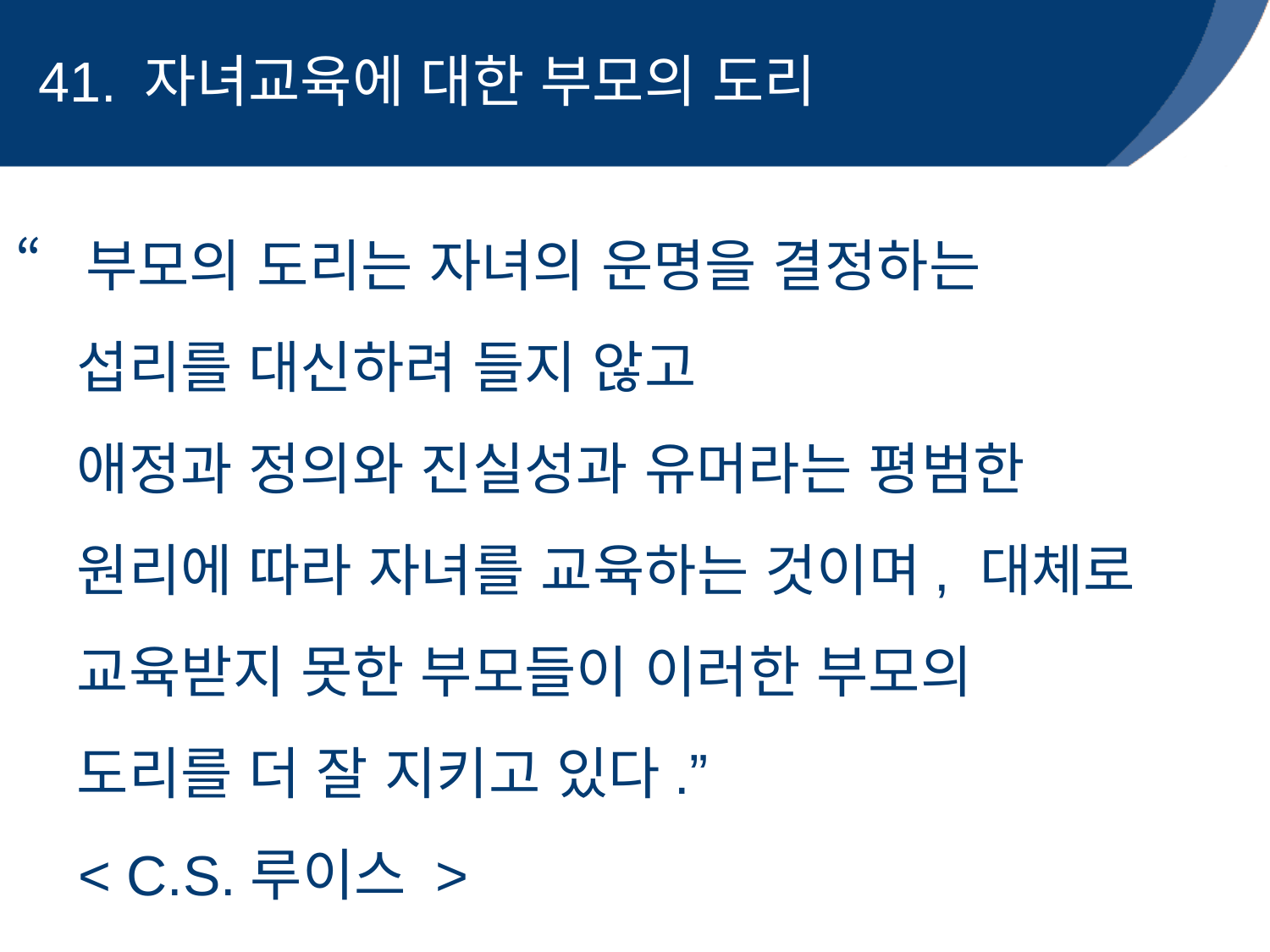

# 41. 자녀교육에 대한 부모의 도리
“부모의 도리는 자녀의 운명을 결정하는
   섭리를 대신하려 들지 않고
   애정과 정의와 진실성과 유머라는 평범한
   원리에 따라 자녀를 교육하는 것이며, 대체로
   교육받지 못한 부모들이 이러한 부모의
   도리를 더 잘 지키고 있다.”
    < C.S.루이스 >